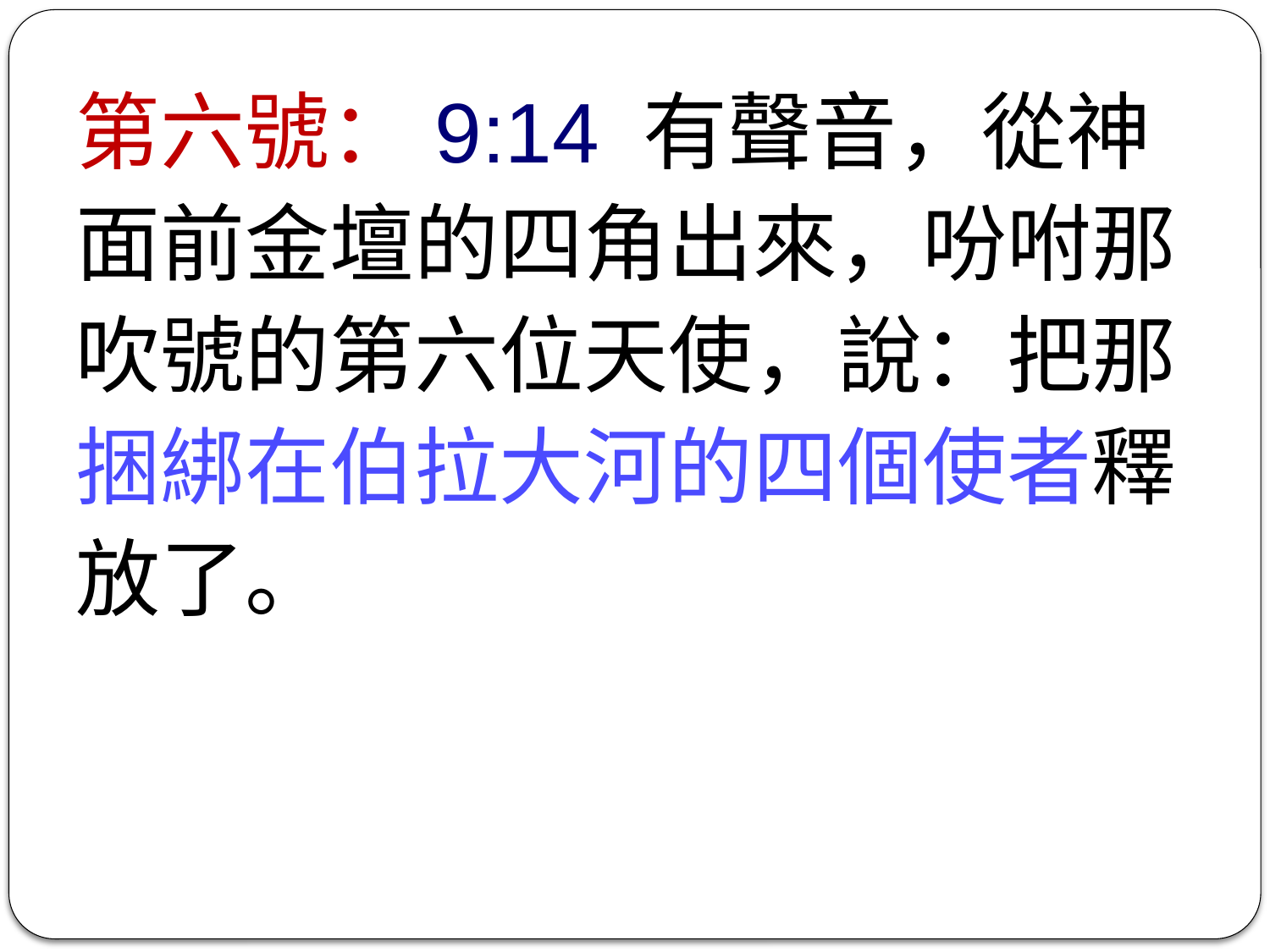

第六號：9:14 有聲音，從神面前金壇的四角出來，吩咐那吹號的第六位天使，說：把那捆綁在伯拉大河的四個使者釋放了。